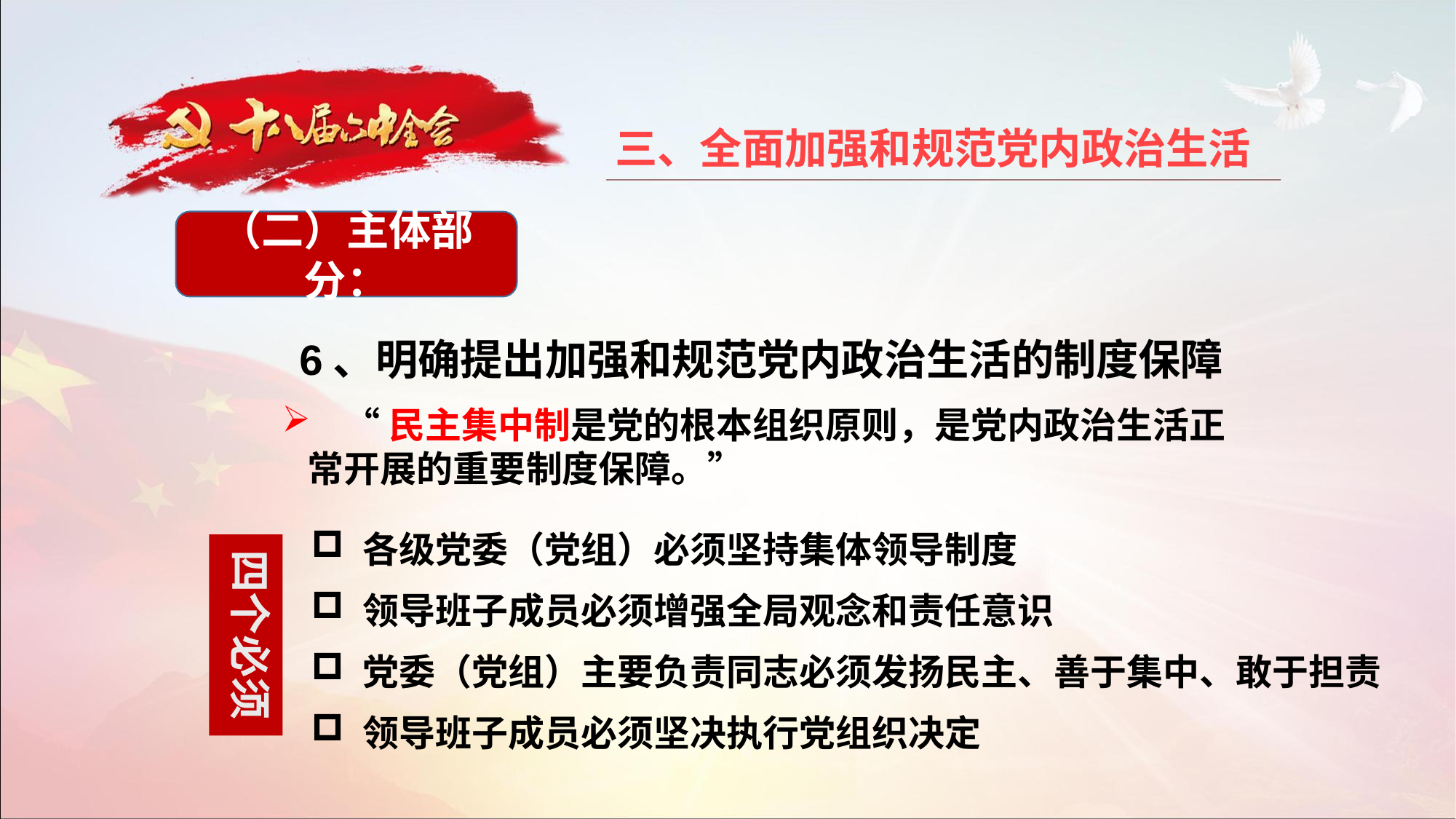

三、全面加强和规范党内政治生活
（二）主体部分：

6、明确提出加强和规范党内政治生活的制度保障
    “民主集中制是党的根本组织原则，是党内政治生活正常开展的重要制度保障。”

 各级党委（党组）必须坚持集体领导制度
 领导班子成员必须增强全局观念和责任意识
 党委（党组）主要负责同志必须发扬民主、善于集中、敢于担责
 领导班子成员必须坚决执行党组织决定
四个必须